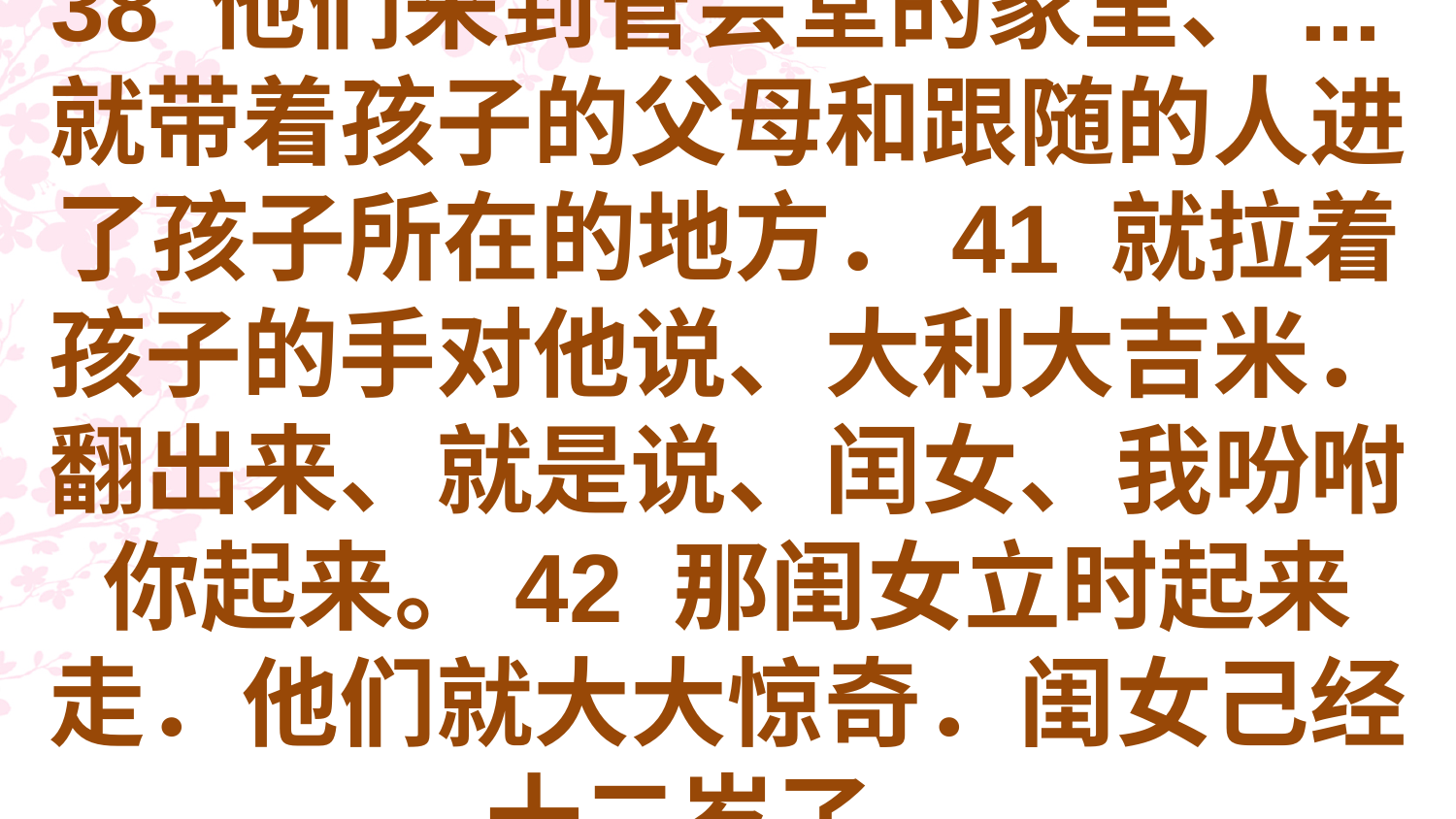

38 他们来到管会堂的家里、...就带着孩子的父母和跟随的人进了孩子所在的地方．41 就拉着孩子的手对他说、大利大吉米．翻出来、就是说、闰女、我吩咐你起来。42 那闺女立时起来走．他们就大大惊奇．闺女己经十二岁了。